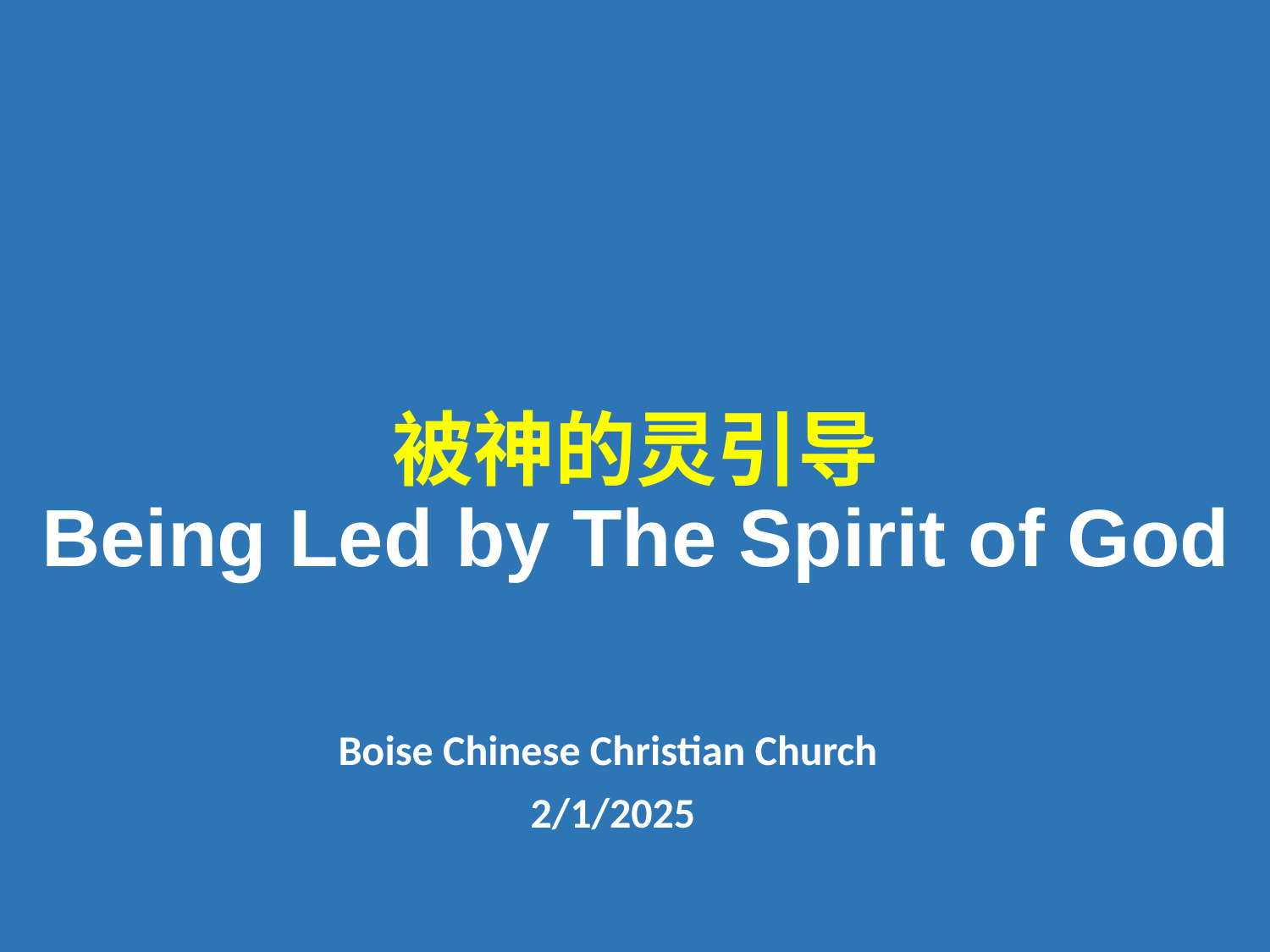

# 被神的灵引导 Being Led by The Spirit of God
Boise Chinese Christian Church
2/1/2025